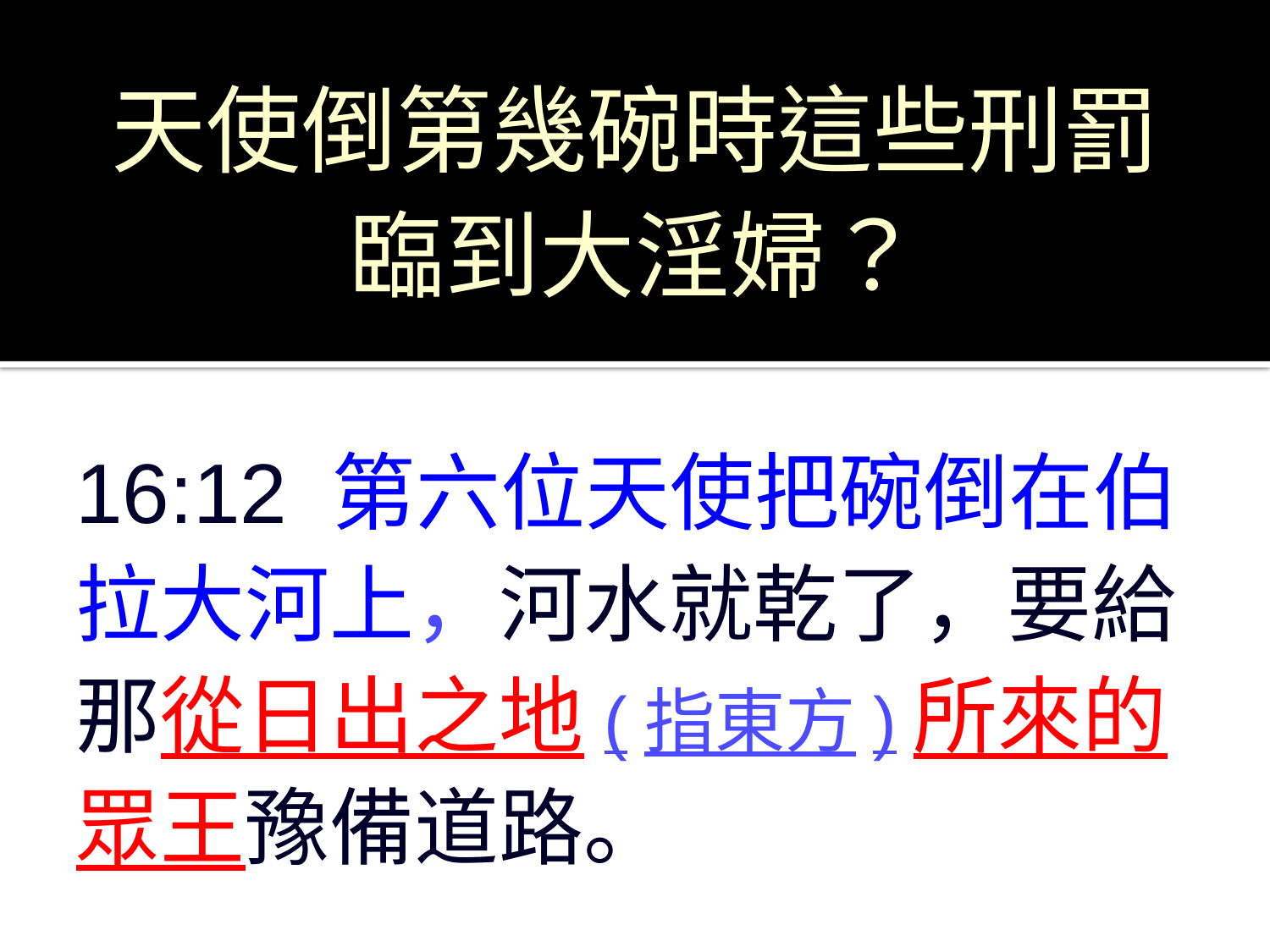

# 天使倒第幾碗時這些刑罰臨到大淫婦？
16:12 第六位天使把碗倒在伯拉大河上，河水就乾了，要給那從日出之地(指東方)所來的眾王豫備道路。